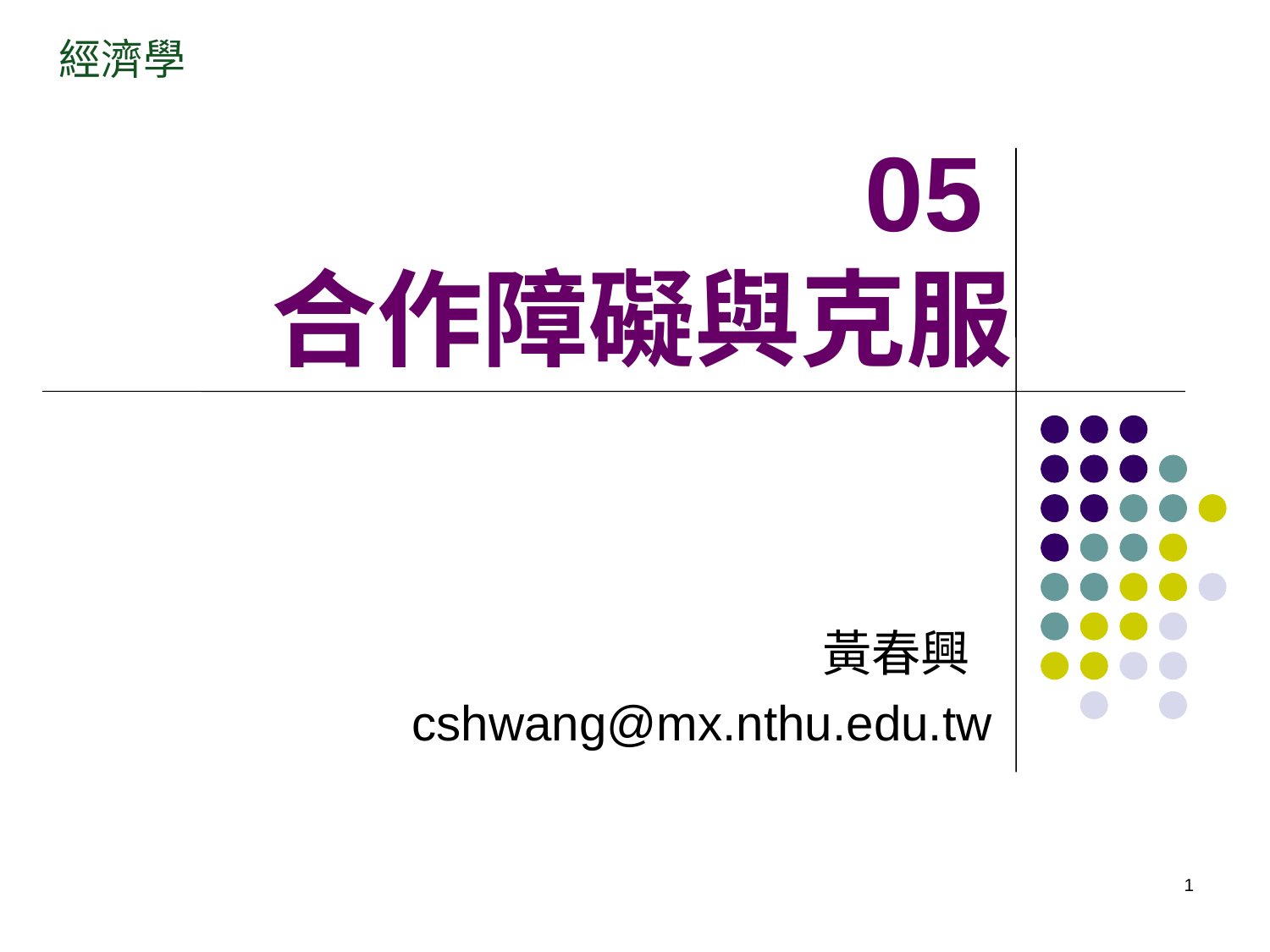

經濟學
# 05 合作障礙與克服
黃春興
cshwang@mx.nthu.edu.tw

1